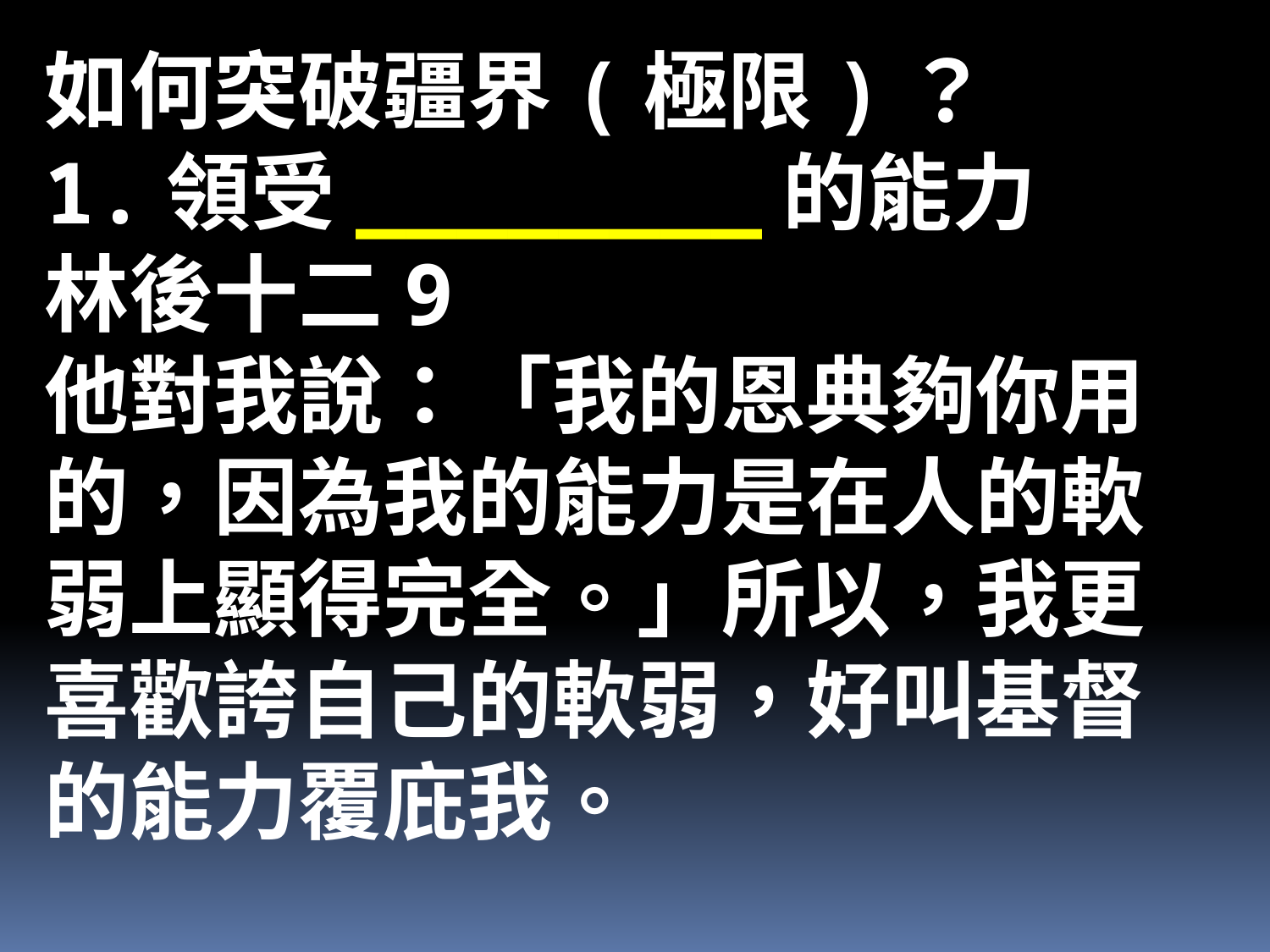

如何突破疆界(極限)？
1.領受________的能力
林後十二9
他對我說：「我的恩典夠你用的，因為我的能力是在人的軟弱上顯得完全。」所以，我更喜歡誇自己的軟弱，好叫基督的能力覆庇我。